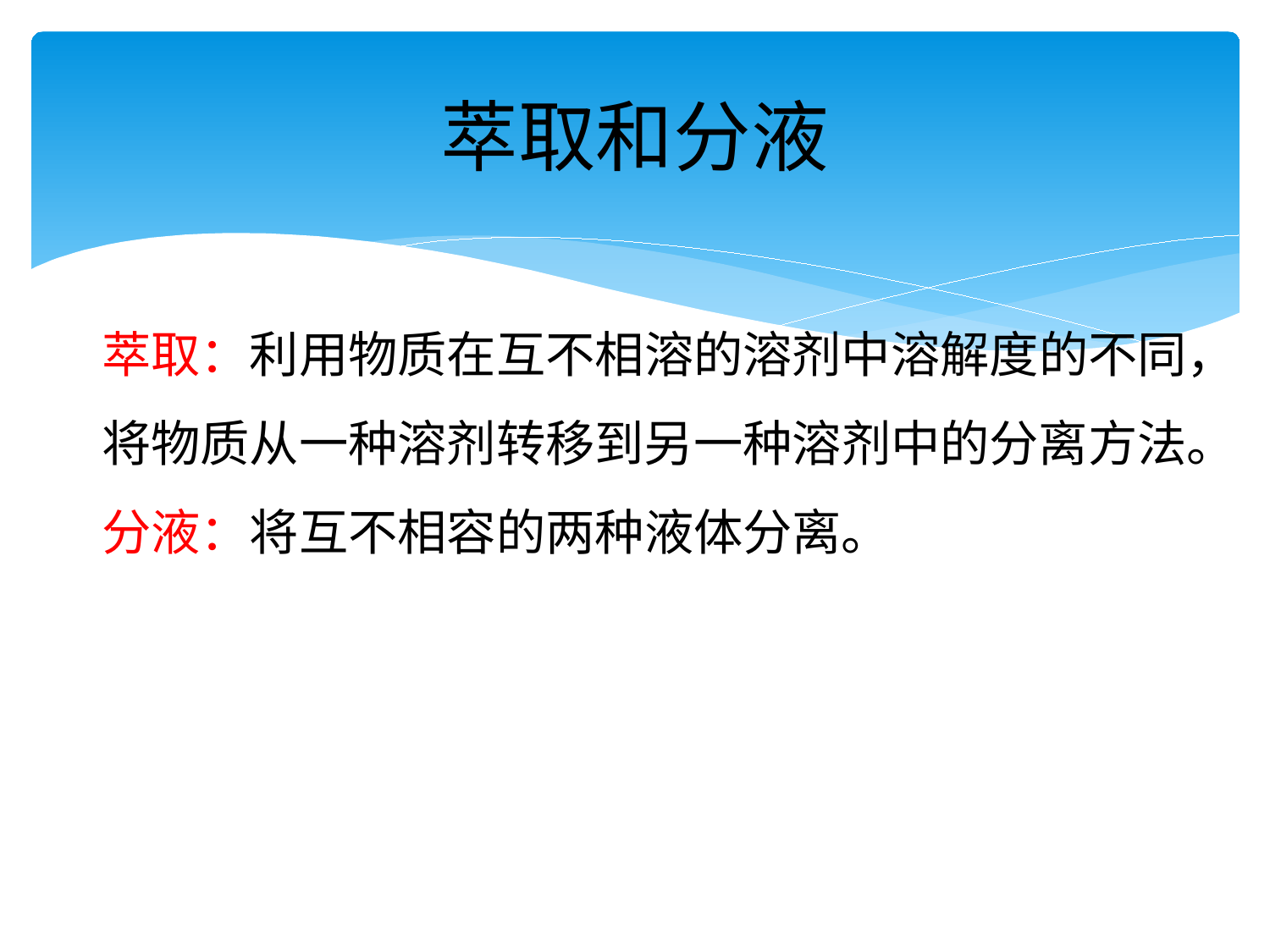

# 萃取和分液
萃取：利用物质在互不相溶的溶剂中溶解度的不同，将物质从一种溶剂转移到另一种溶剂中的分离方法。
分液：将互不相容的两种液体分离。